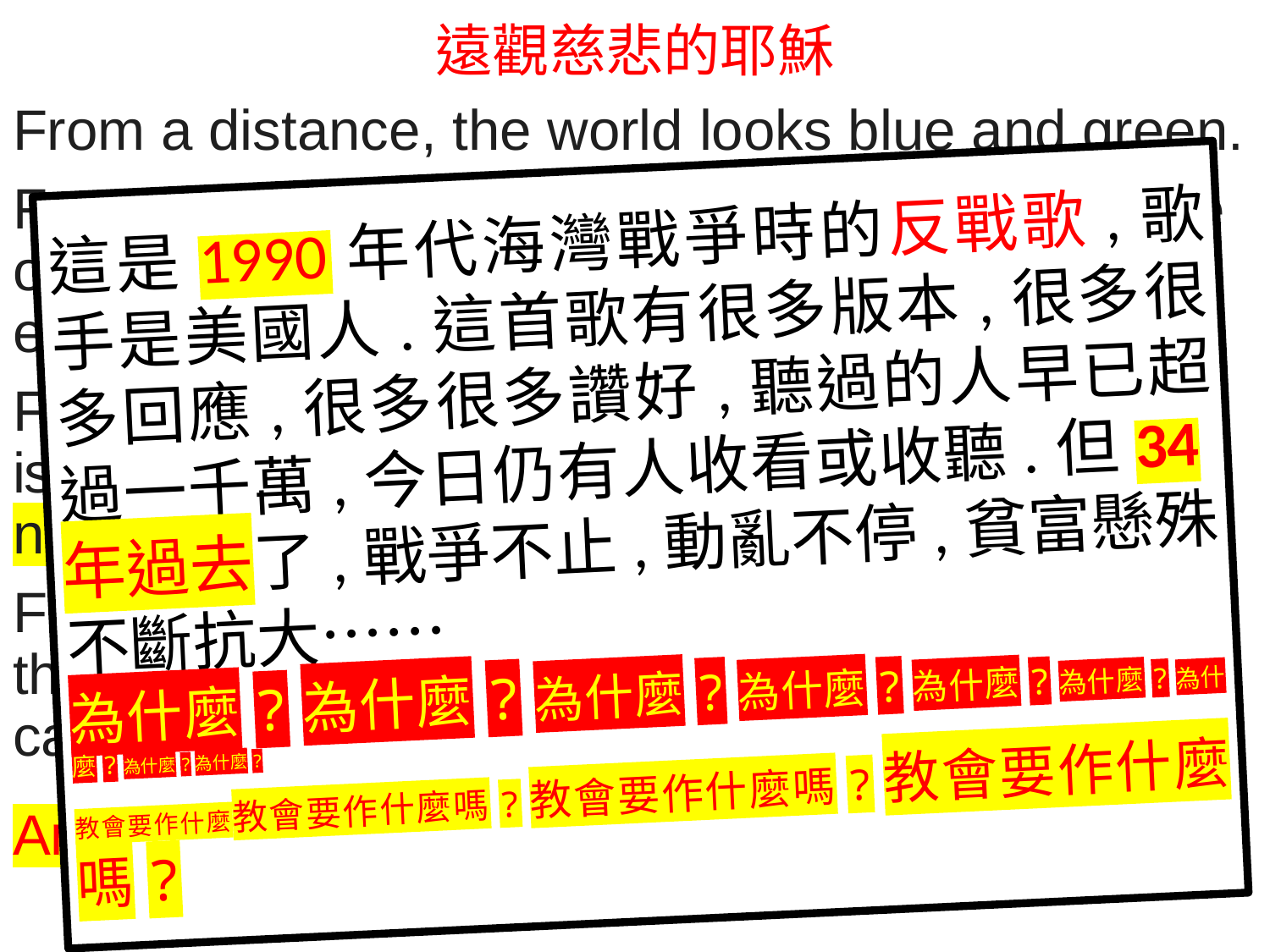

遠觀慈悲的耶穌
From a distance, the world looks blue and green.
From a distance, there is harmony, It's the voice of hope, It's the voice of peace, It's the voice of every man.
From a distance, we all have enough, And no one is in need, And there are no guns, no bombs, and no disease. No hungry mouths to feed.
From a distance, you look like my friend. Even though we are at war. From a distance, I just cannot comprehend, What all this fighting's for
And God is watching us, God is watching us.

這是1990年代海灣戰爭時的反戰歌,歌手是美國人.這首歌有很多版本,很多很多回應,很多很多讚好,聽過的人早已超過一千萬,今日仍有人收看或收聽.但34年過去了,戰爭不止,動亂不停,貧富懸殊不斷抗大……
為什麼?為什麼?為什麼?為什麼?為什麼?為什麼?為什麼?為什麼?為什麼?
教會要作什麼教會要作什麼嗎?教會要作什麼嗎?教會要作什麼嗎?